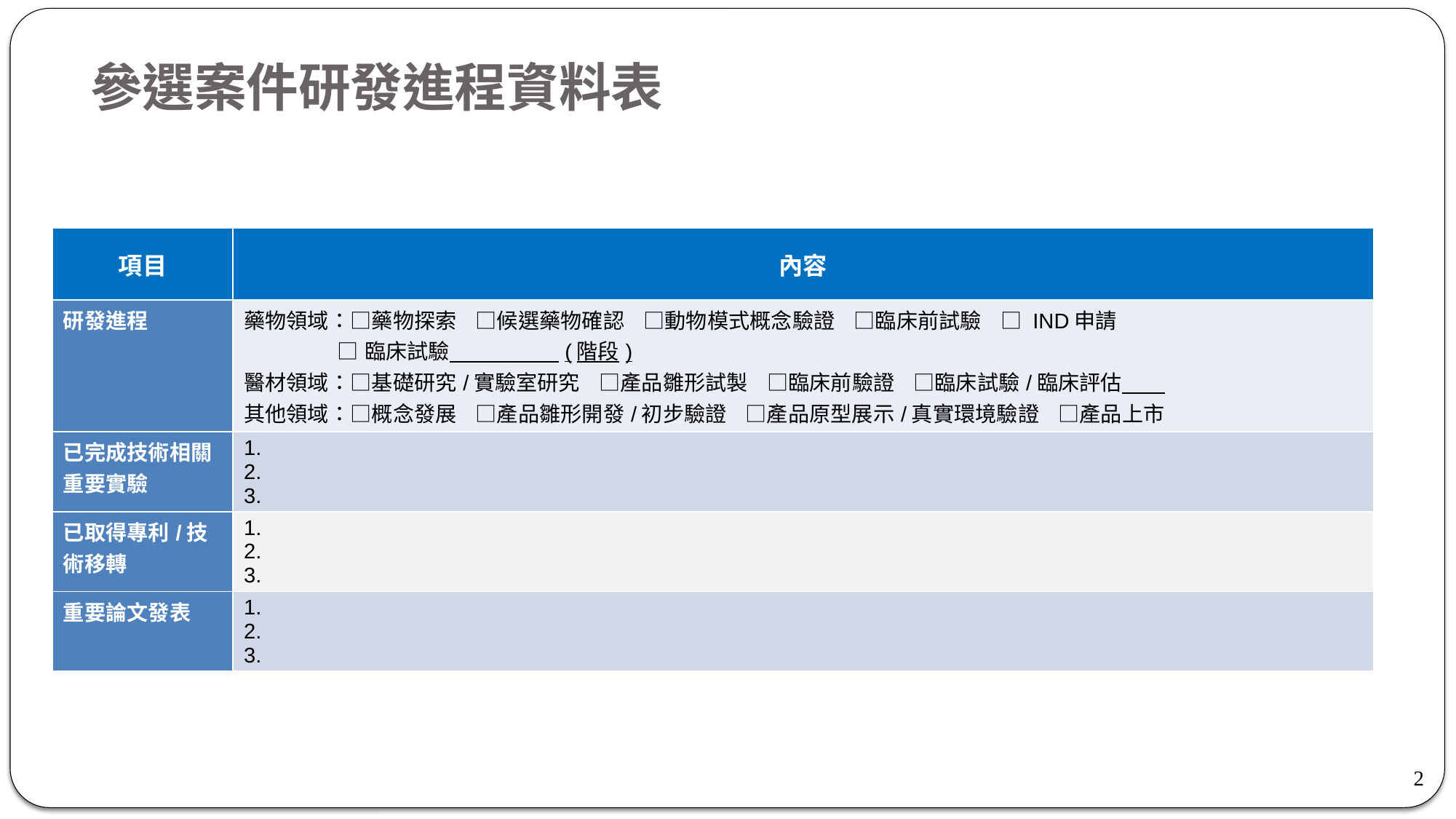

# 參選案件研發進程資料表
| 項目 | 內容 |
| --- | --- |
| 研發進程 | 藥物領域：□藥物探索 □候選藥物確認 □動物模式概念驗證 □臨床前試驗 □ IND申請 □臨床試驗 (階段) 醫材領域：□基礎研究/實驗室研究 □產品雛形試製 □臨床前驗證 □臨床試驗/臨床評估 其他領域：□概念發展 □產品雛形開發/初步驗證 □產品原型展示/真實環境驗證 □產品上市 |
| 已完成技術相關重要實驗 | 1. 2. 3. |
| 已取得專利/技術移轉 | 1. 2. 3. |
| 重要論文發表 | 1. 2. 3. |
2